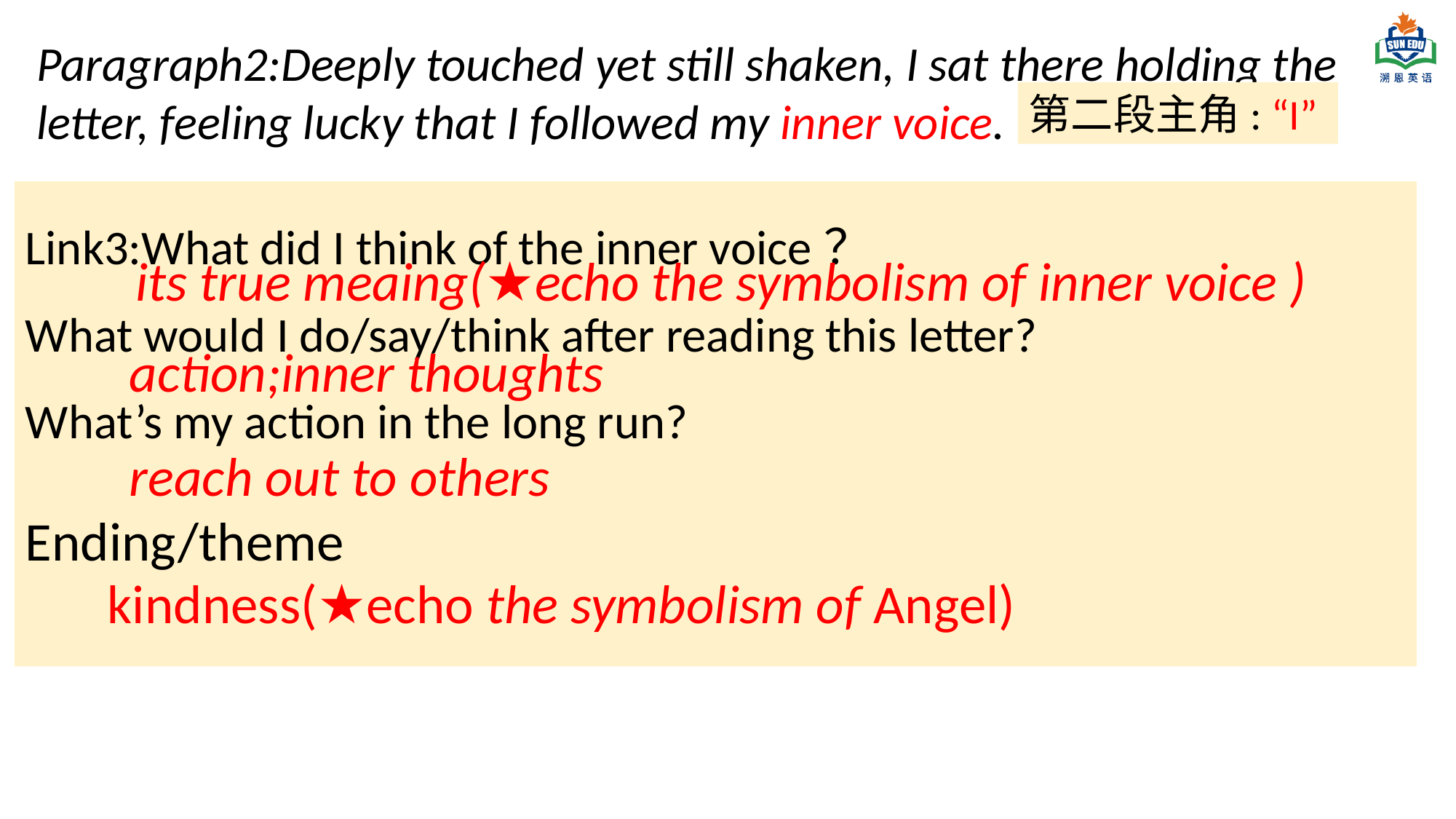

Paragraph2:Deeply touched yet still shaken, I sat there holding the letter, feeling lucky that I followed my inner voice.
第二段主角: “I”
Link3:What did I think of the inner voice？
What would I do/say/think after reading this letter?
What’s my action in the long run?
its true meaing(★echo the symbolism of inner voice )
action;inner thoughts
reach out to others
Ending/theme
kindness(★echo the symbolism of Angel)